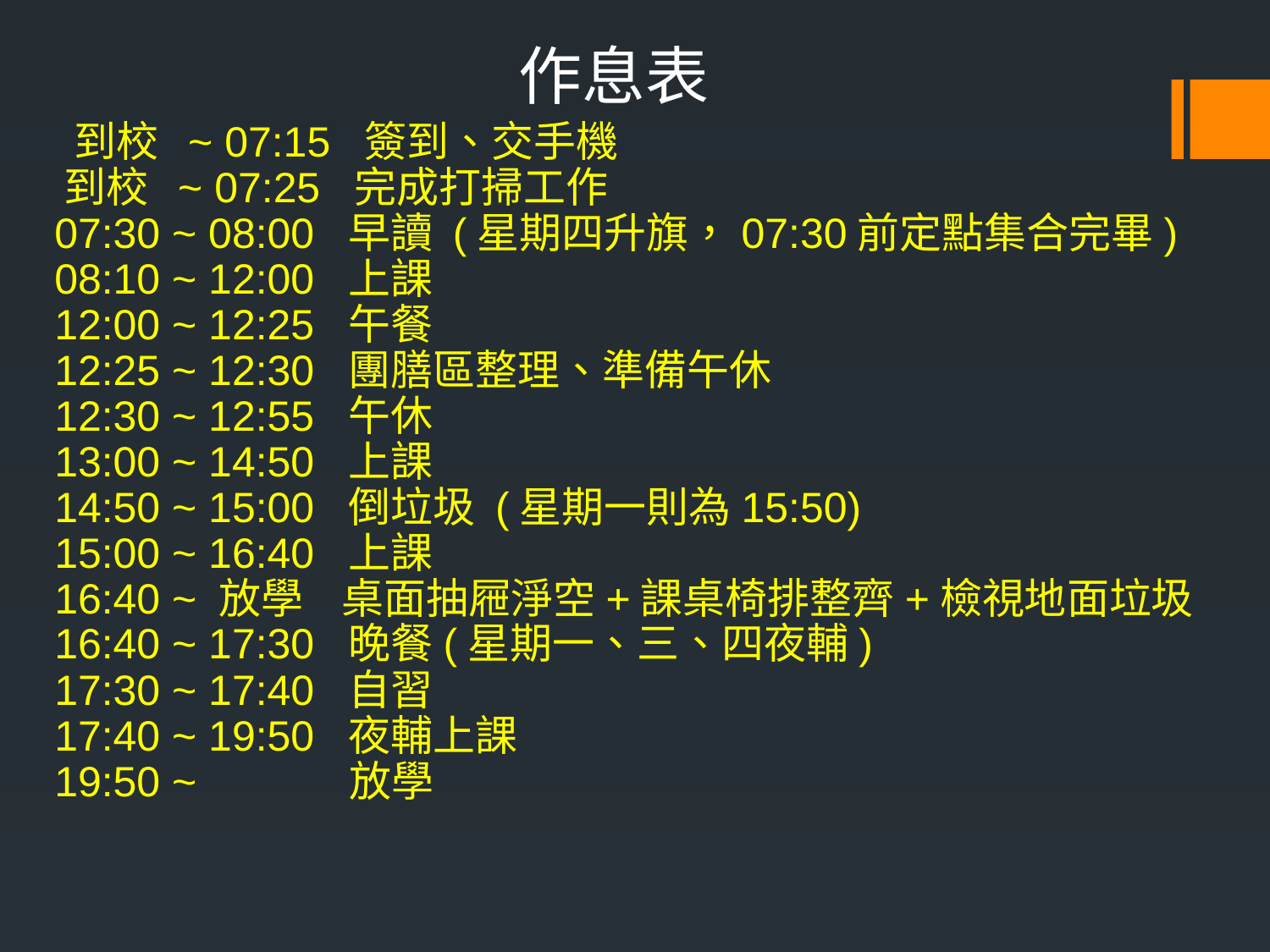

作息表
# 到校  ~ 07:15  簽到、交手機 到校  ~ 07:25  完成打掃工作 07:30 ~ 08:00  早讀 (星期四升旗，07:30前定點集合完畢) 08:10 ~ 12:00  上課 12:00 ~ 12:25  午餐 12:25 ~ 12:30  團膳區整理、準備午休 12:30 ~ 12:55  午休 13:00 ~ 14:50  上課 14:50 ~ 15:00  倒垃圾 (星期一則為15:50) 15:00 ~ 16:40  上課 16:40 ~ 放學    桌面抽屜淨空+課桌椅排整齊+檢視地面垃圾 16:40 ~ 17:30  晚餐(星期一、三、四夜輔) 17:30 ~ 17:40  自習 17:40 ~ 19:50  夜輔上課 19:50 ~            放學